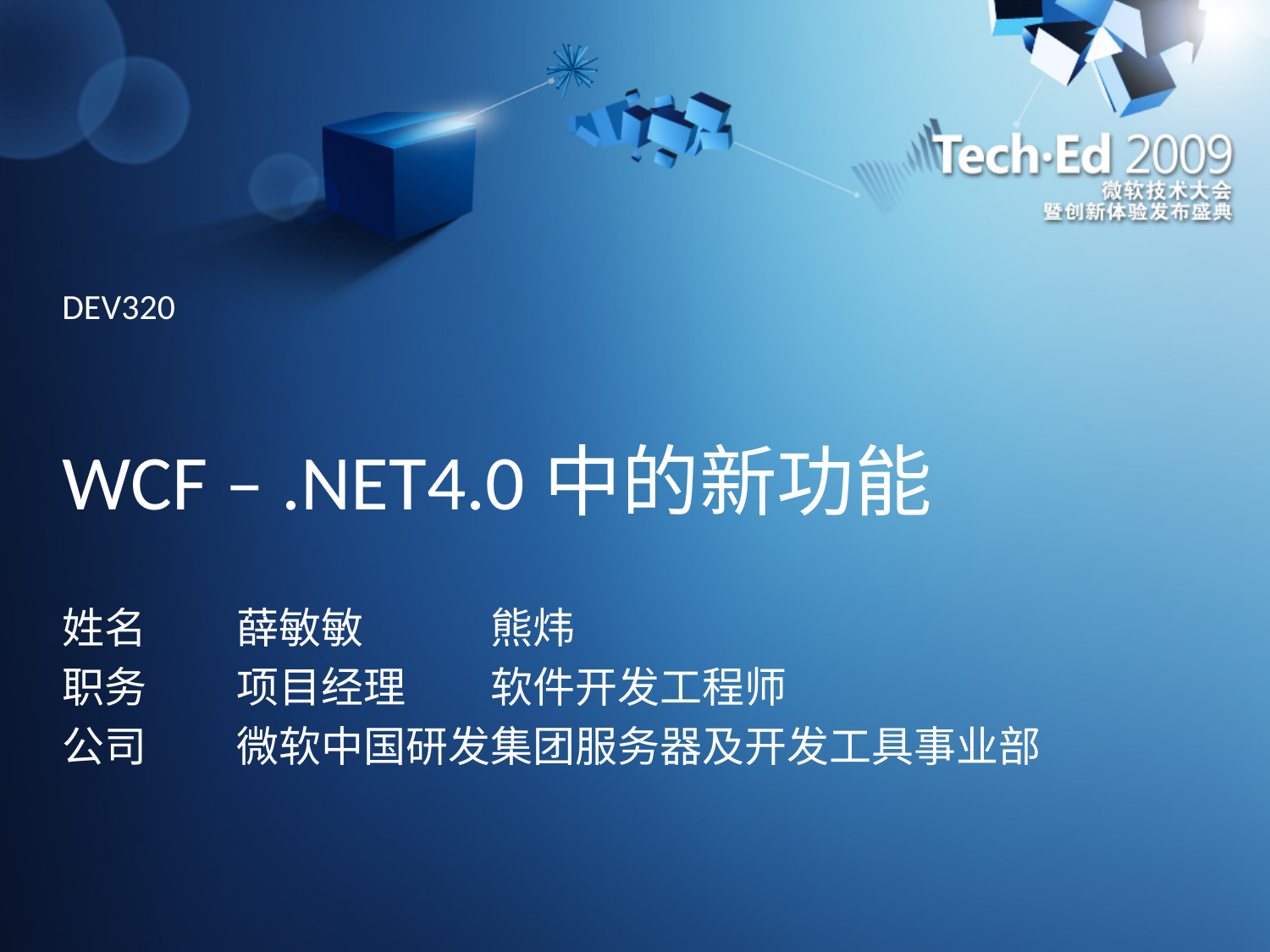

DEV320
# WCF – .NET4.0中的新功能
姓名	薛敏敏  	熊炜
职务	项目经理	软件开发工程师
公司	微软中国研发集团服务器及开发工具事业部